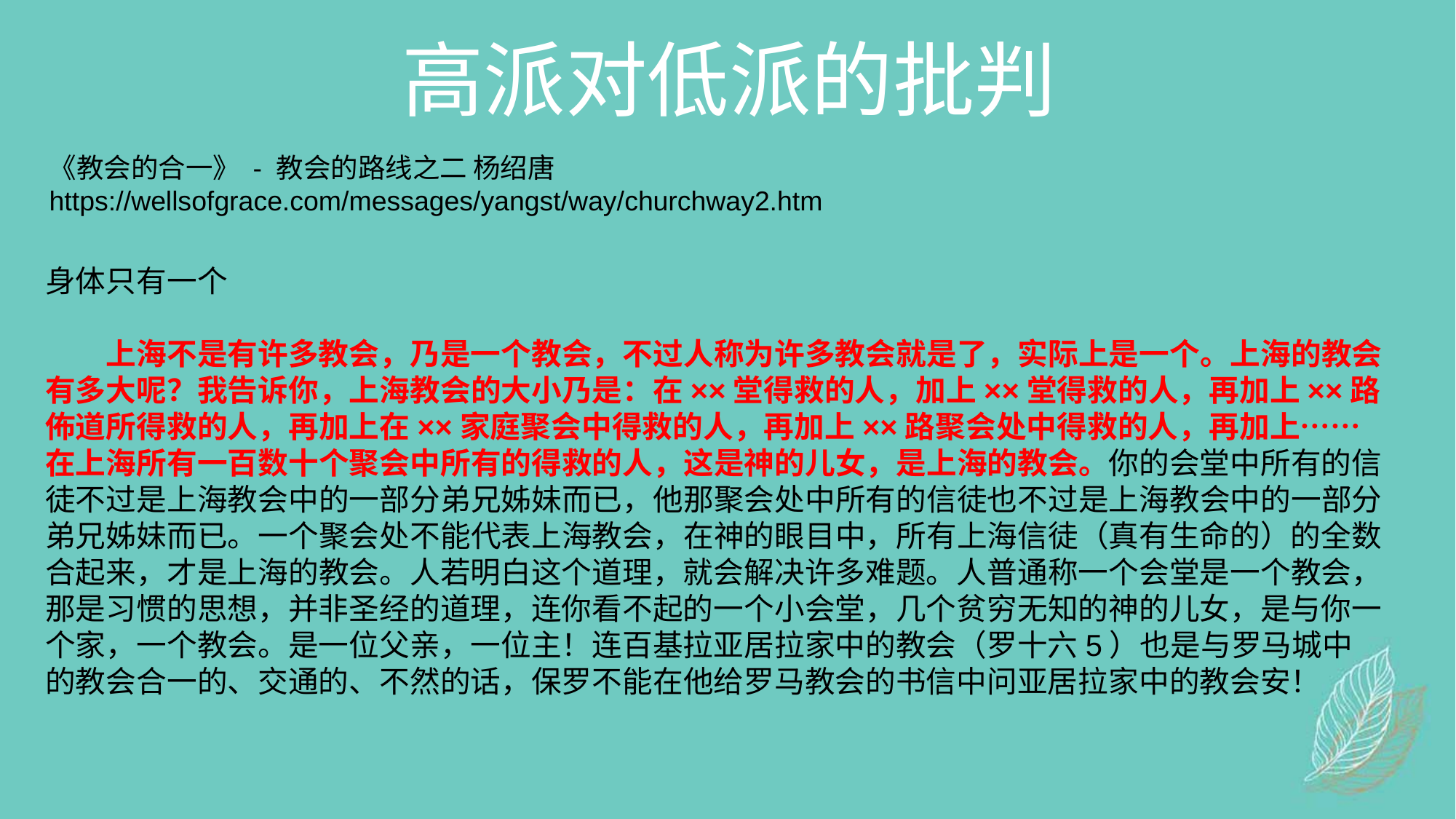

高派对低派的批判
《教会的合一》 - 教会的路线之二 杨绍唐
https://wellsofgrace.com/messages/yangst/way/churchway2.htm
身体只有一个

　　上海不是有许多教会，乃是一个教会，不过人称为许多教会就是了，实际上是一个。上海的教会有多大呢？我告诉你，上海教会的大小乃是：在××堂得救的人，加上××堂得救的人，再加上××路佈道所得救的人，再加上在××家庭聚会中得救的人，再加上××路聚会处中得救的人，再加上……在上海所有一百数十个聚会中所有的得救的人，这是神的儿女，是上海的教会。你的会堂中所有的信徒不过是上海教会中的一部分弟兄姊妹而已，他那聚会处中所有的信徒也不过是上海教会中的一部分弟兄姊妹而已。一个聚会处不能代表上海教会，在神的眼目中，所有上海信徒（真有生命的）的全数合起来，才是上海的教会。人若明白这个道理，就会解决许多难题。人普通称一个会堂是一个教会，那是习惯的思想，并非圣经的道理，连你看不起的一个小会堂，几个贫穷无知的神的儿女，是与你一个家，一个教会。是一位父亲，一位主！连百基拉亚居拉家中的教会（罗十六5）也是与罗马城中的教会合一的、交通的、不然的话，保罗不能在他给罗马教会的书信中问亚居拉家中的教会安！